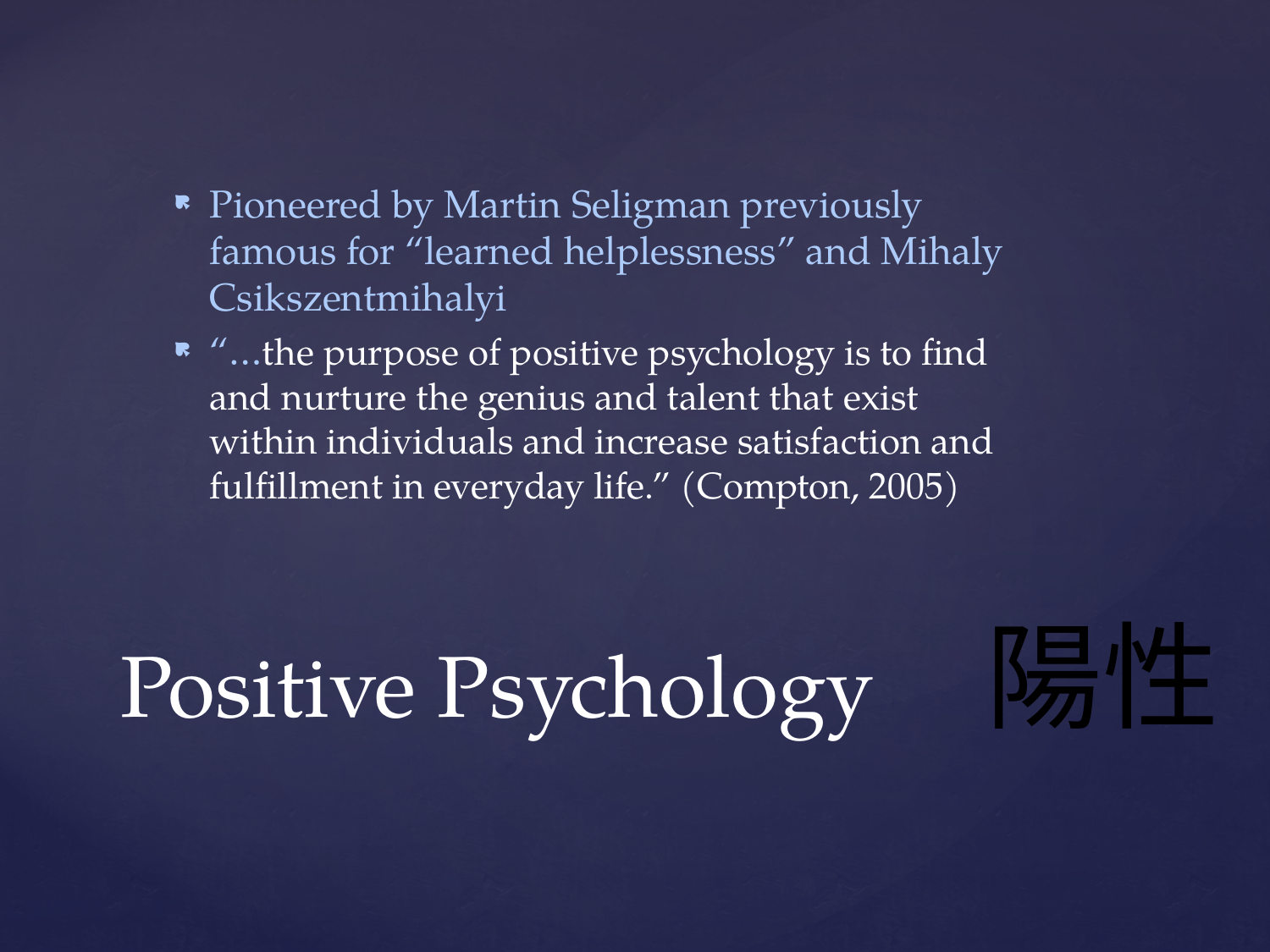

Pioneered by Martin Seligman previously famous for “learned helplessness” and Mihaly Csikszentmihalyi
“…the purpose of positive psychology is to find and nurture the genius and talent that exist within individuals and increase satisfaction and fulfillment in everyday life.” (Compton, 2005)
陽性
Positive Psychology